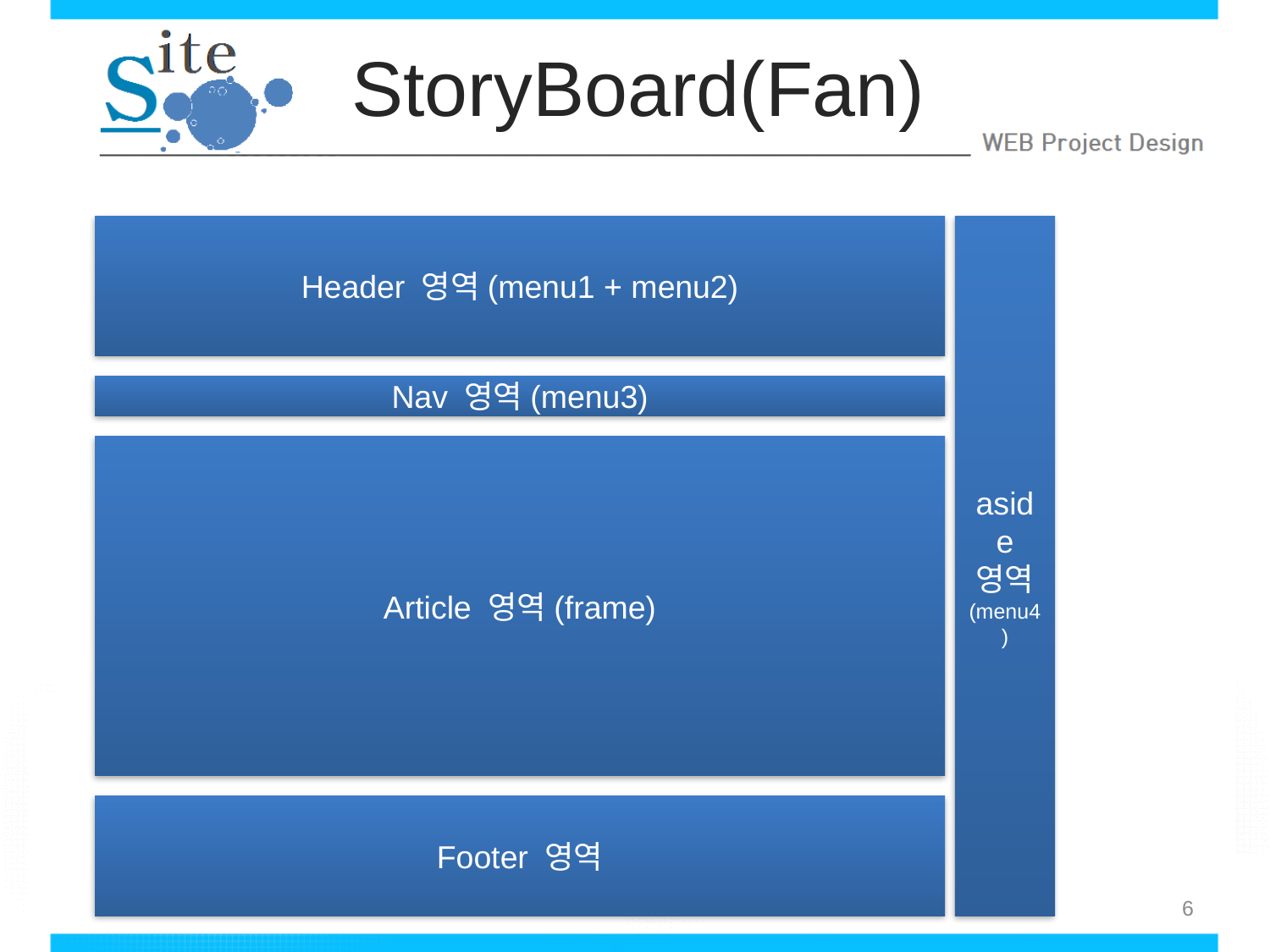

# StoryBoard(Fan)
Header 영역(menu1 + menu2)
aside
영역
(menu4)
Nav 영역(menu3)
Article 영역(frame)
Footer 영역
6